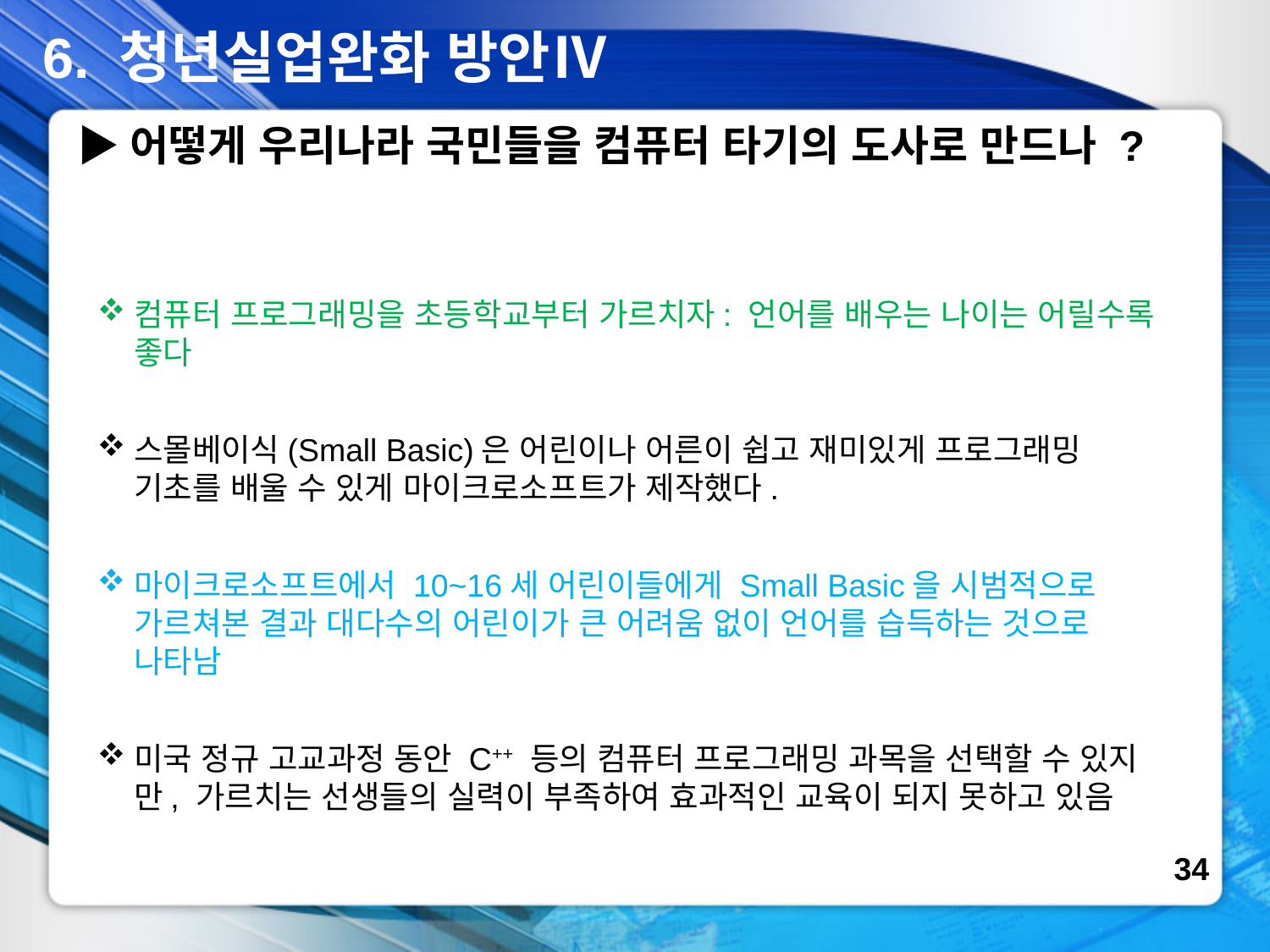

6. 청년실업완화 방안Ⅳ
▶어떻게 우리나라 국민들을 컴퓨터 타기의 도사로 만드나 ?
컴퓨터 프로그래밍을 초등학교부터 가르치자: 언어를 배우는 나이는 어릴수록 좋다

스몰베이식(Small Basic)은 어린이나 어른이 쉽고 재미있게 프로그래밍 기초를 배울 수 있게 마이크로소프트가 제작했다.

마이크로소프트에서 10~16세 어린이들에게 Small Basic을 시범적으로 가르쳐본 결과 대다수의 어린이가 큰 어려움 없이 언어를 습득하는 것으로 나타남

미국 정규 고교과정 동안 C++ 등의 컴퓨터 프로그래밍 과목을 선택할 수 있지만, 가르치는 선생들의 실력이 부족하여 효과적인 교육이 되지 못하고 있음

34